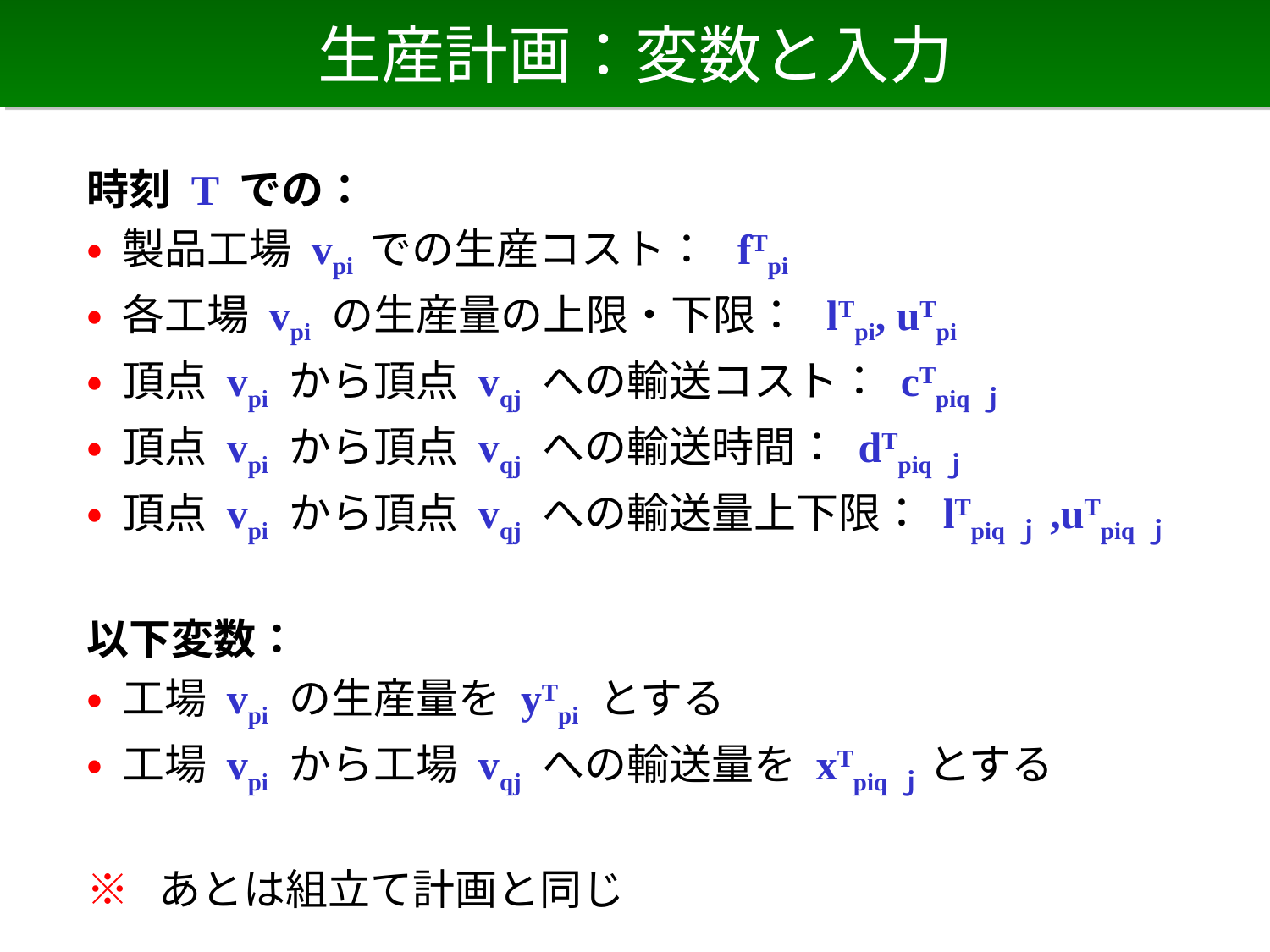

# 生産計画：変数と入力
時刻 T での：
• 製品工場 vpi での生産コスト：  fTpi
• 各工場 vpi の生産量の上限・下限：  lTpi, uTpi
• 頂点 vpi から頂点 vqj への輸送コスト： cTpiqｊ
• 頂点 vpi から頂点 vqj への輸送時間： dTpiqｊ
• 頂点 vpi から頂点 vqj への輸送量上下限： lTpiqｊ,uTpiqｊ

以下変数：
• 工場 vpi の生産量を yTpi とする
• 工場 vpi から工場 vqj への輸送量を xTpiqｊ とする

※  あとは組立て計画と同じ